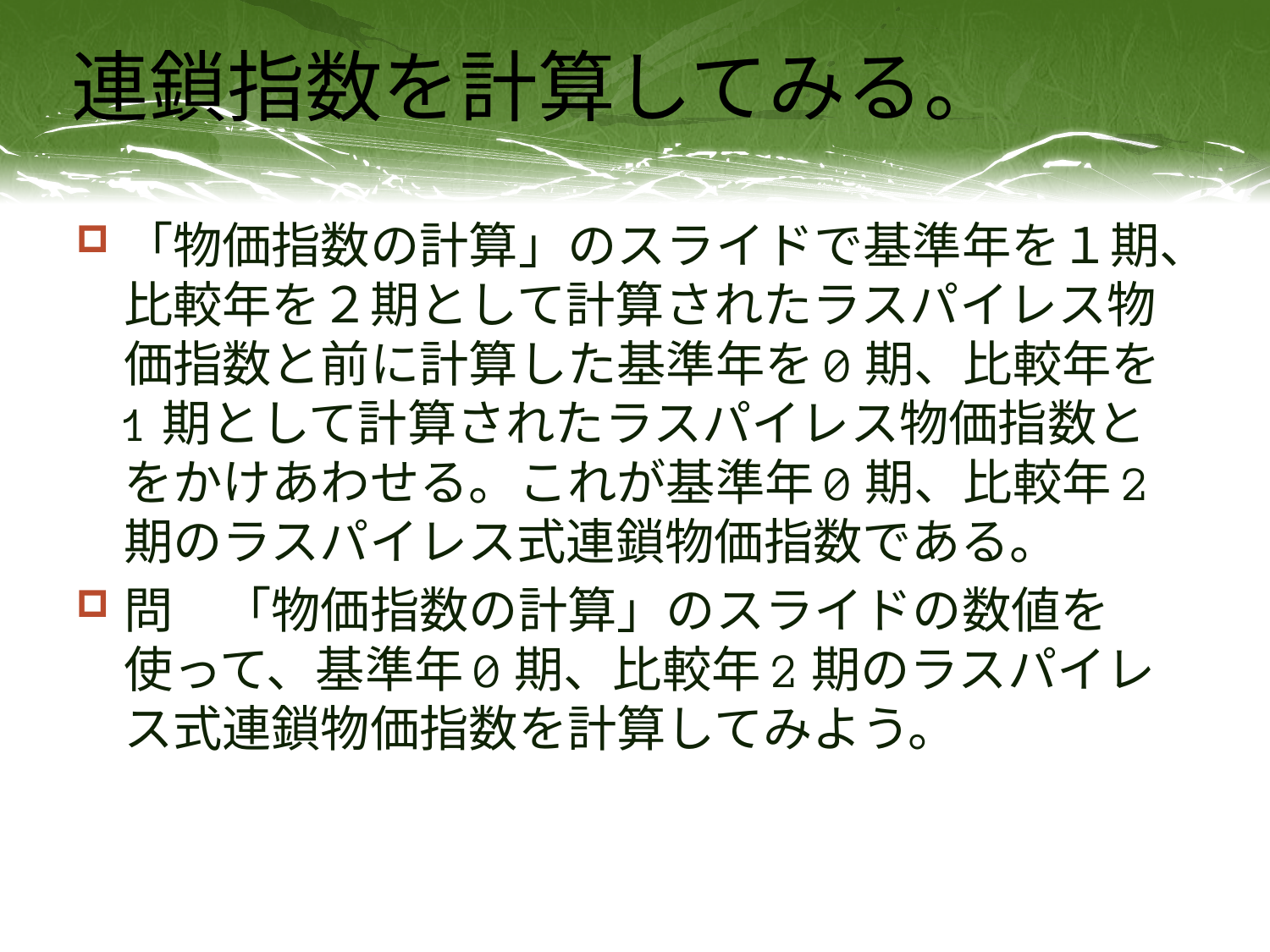

# 連鎖指数を計算してみる。
「物価指数の計算」のスライドで基準年を１期、比較年を２期として計算されたラスパイレス物価指数と前に計算した基準年を0期、比較年を1期として計算されたラスパイレス物価指数とをかけあわせる。これが基準年0期、比較年2期のラスパイレス式連鎖物価指数である。
問　「物価指数の計算」のスライドの数値を使って、基準年0期、比較年2期のラスパイレス式連鎖物価指数を計算してみよう。